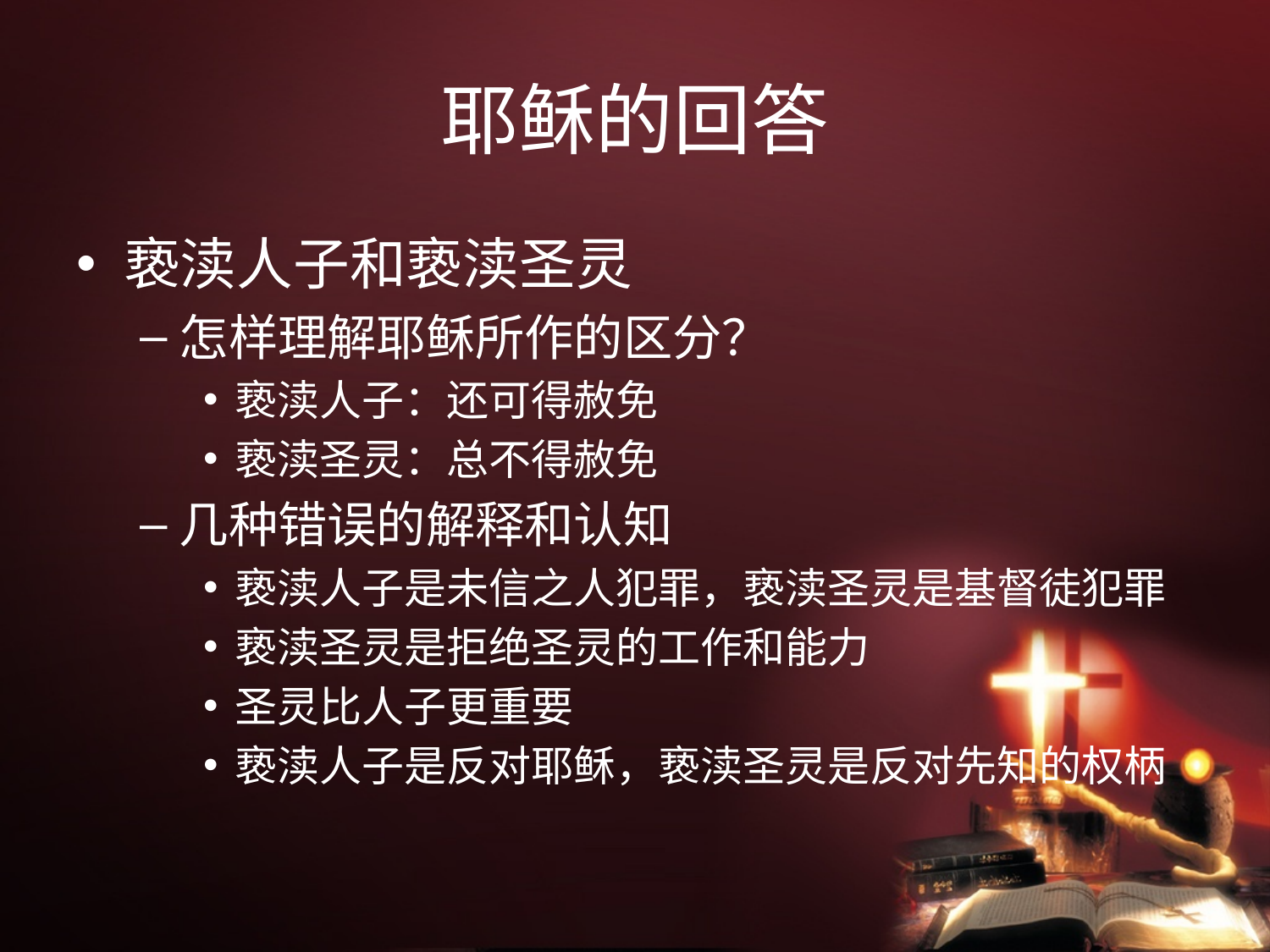

# 耶稣的回答
亵渎人子和亵渎圣灵
怎样理解耶稣所作的区分？
亵渎人子：还可得赦免
亵渎圣灵：总不得赦免
几种错误的解释和认知
亵渎人子是未信之人犯罪，亵渎圣灵是基督徒犯罪
亵渎圣灵是拒绝圣灵的工作和能力
圣灵比人子更重要
亵渎人子是反对耶稣，亵渎圣灵是反对先知的权柄